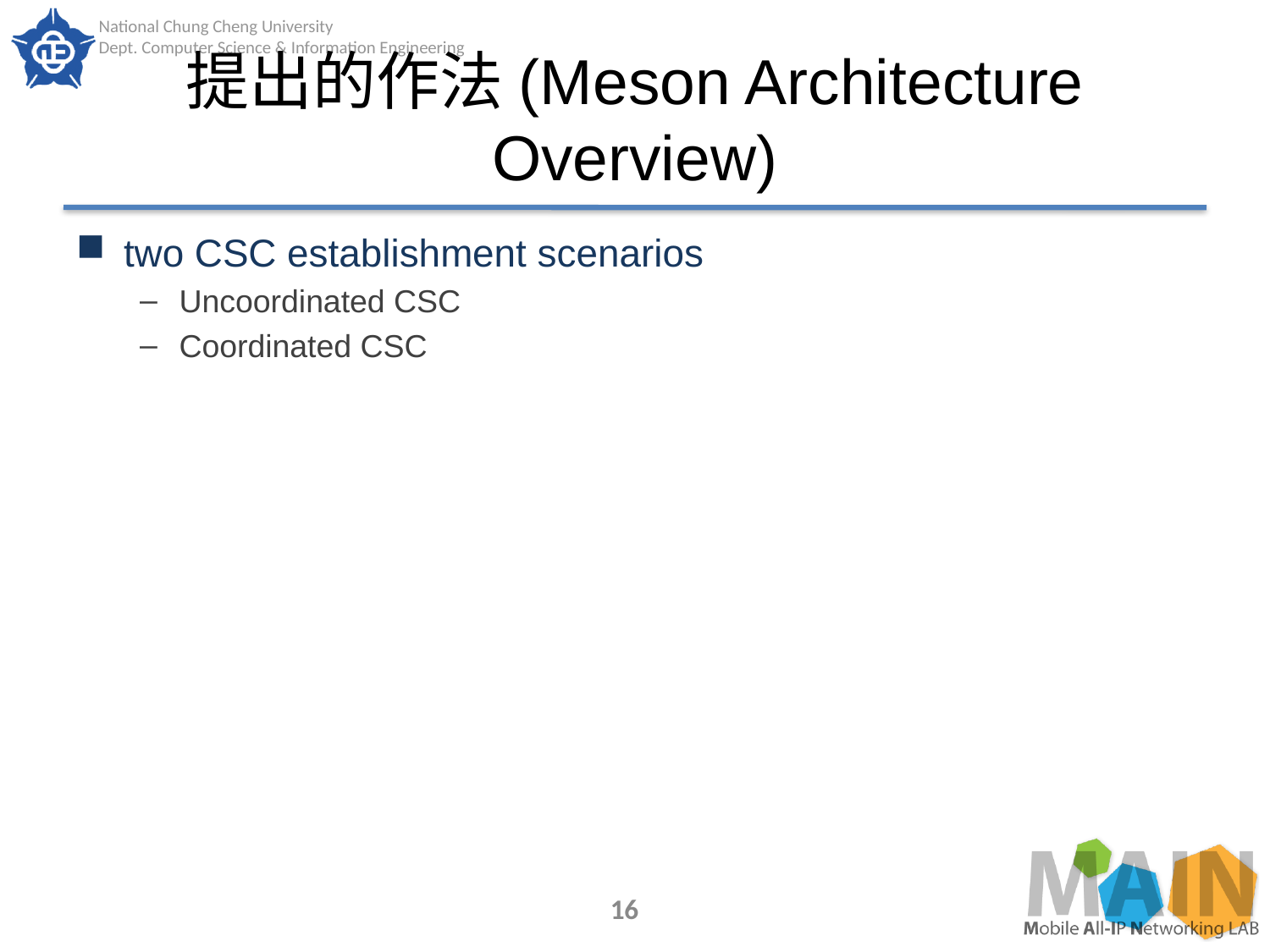

# 提出的作法(Meson Architecture Overview)
two CSC establishment scenarios
Uncoordinated CSC
Coordinated CSC
16